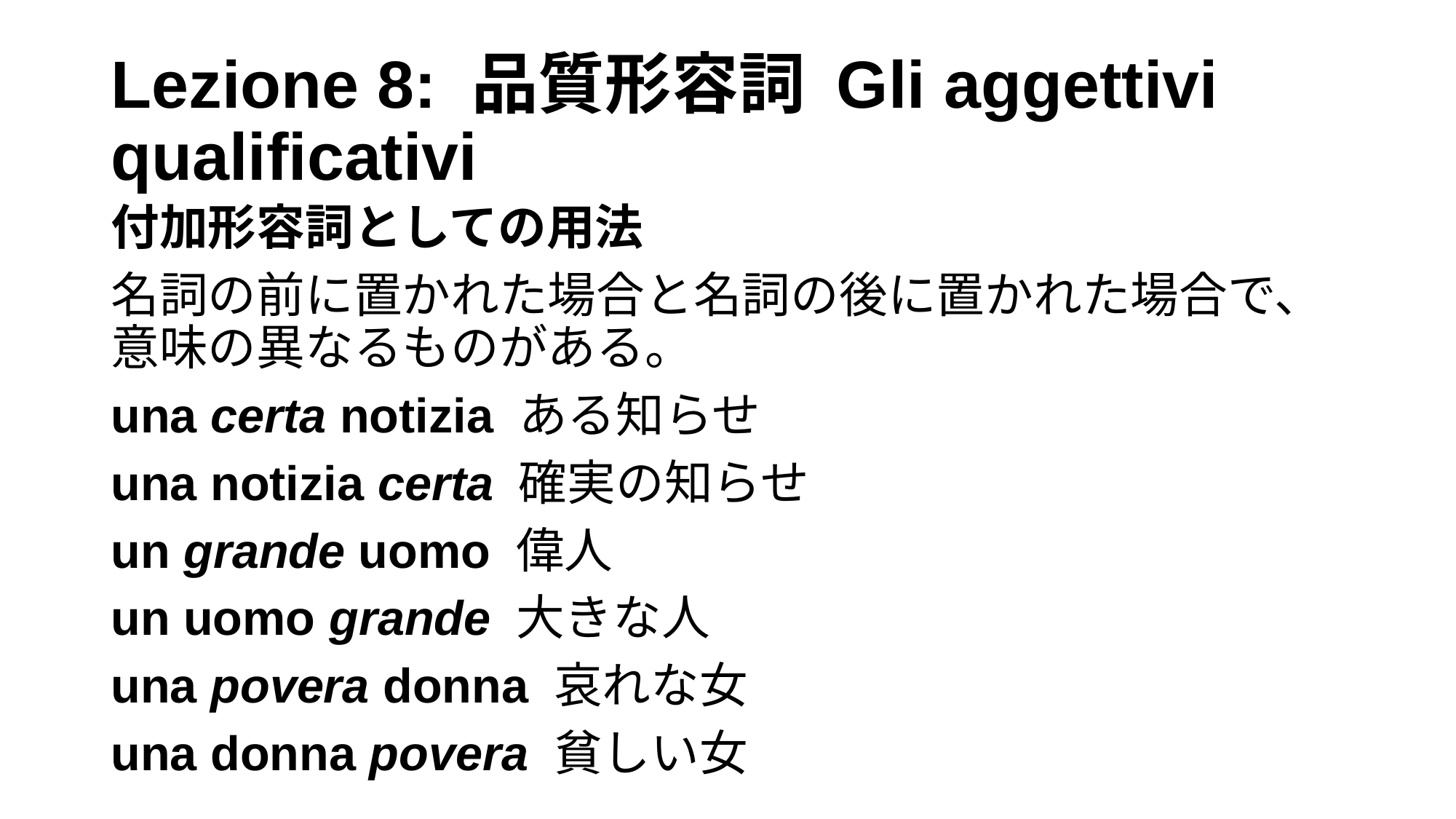

# Lezione 8: 品質形容詞 Gli aggettivi qualificativi
付加形容詞としての用法
名詞の前に置かれた場合と名詞の後に置かれた場合で、意味の異なるものがある。
una certa notizia ある知らせ
una notizia certa 確実の知らせ
un grande uomo 偉人
un uomo grande 大きな人
una povera donna 哀れな女
una donna povera 貧しい女